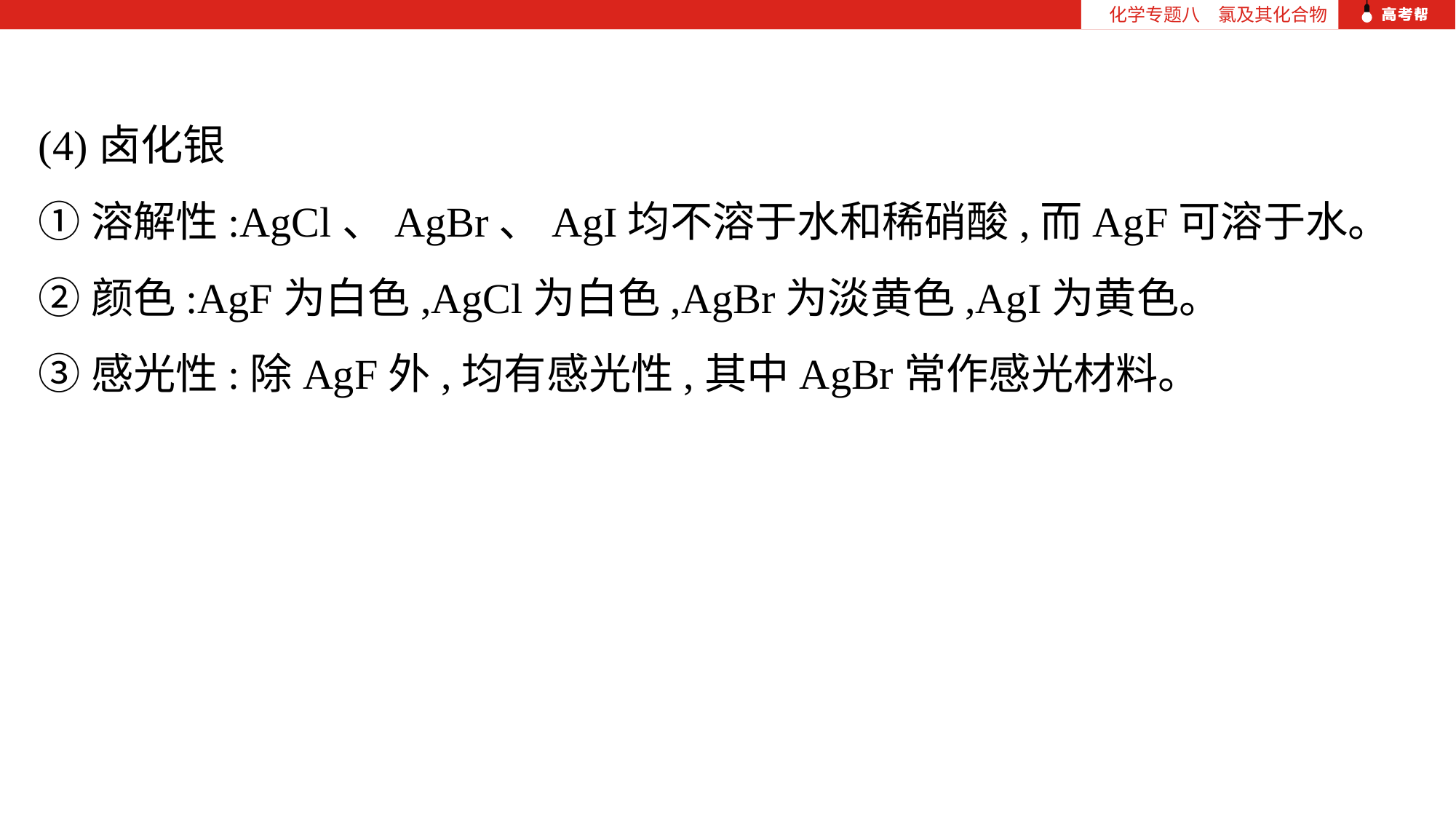

化学专题八　氯及其化合物

(4)卤化银
①溶解性:AgCl、AgBr、AgI均不溶于水和稀硝酸,而AgF可溶于水。
②颜色:AgF为白色,AgCl为白色,AgBr为淡黄色,AgI为黄色。
③感光性:除AgF外,均有感光性,其中AgBr常作感光材料。